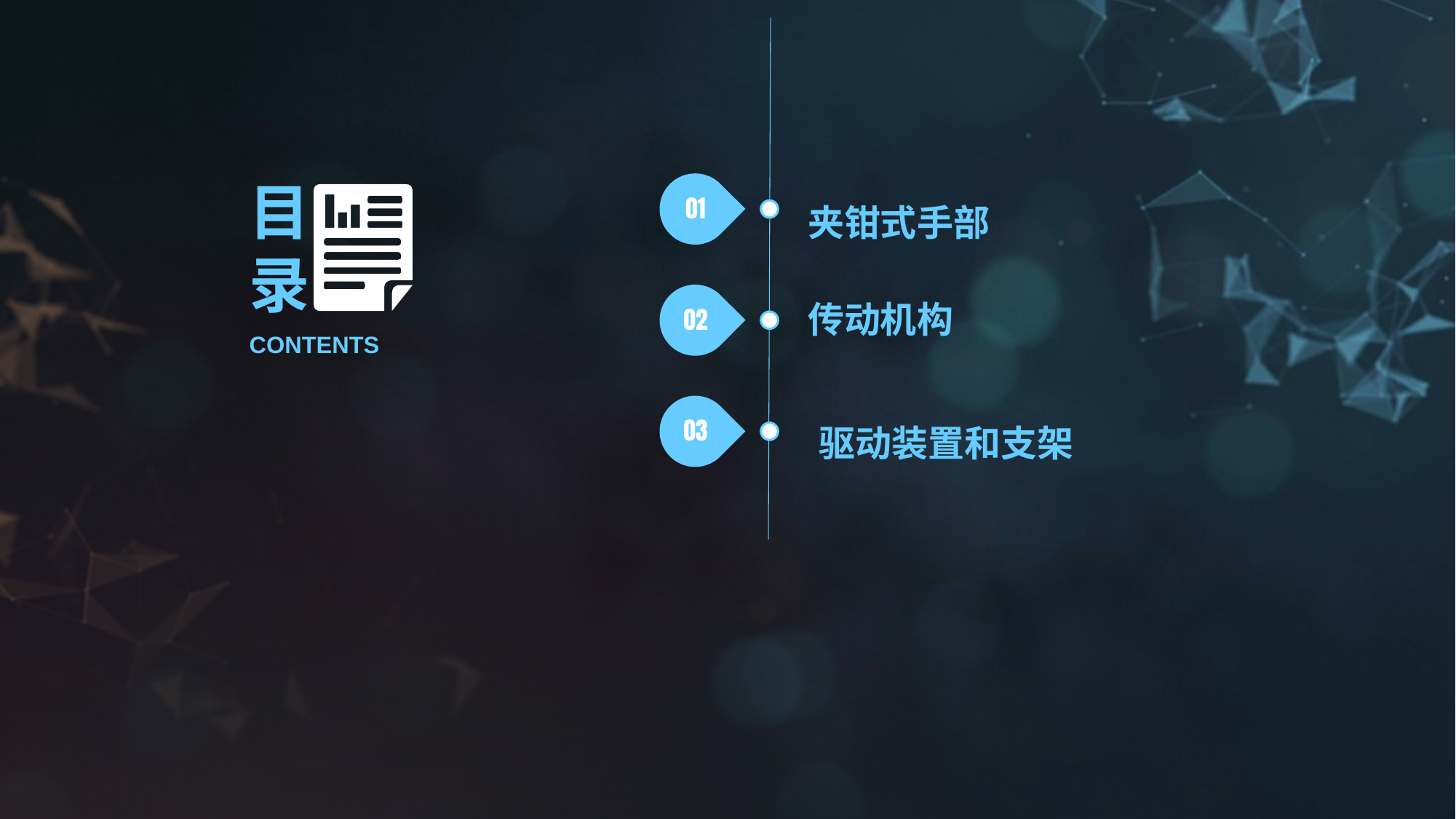

01
目录

CONTENTS
夹钳式手部

02
传动机构

03
驱动装置和支架